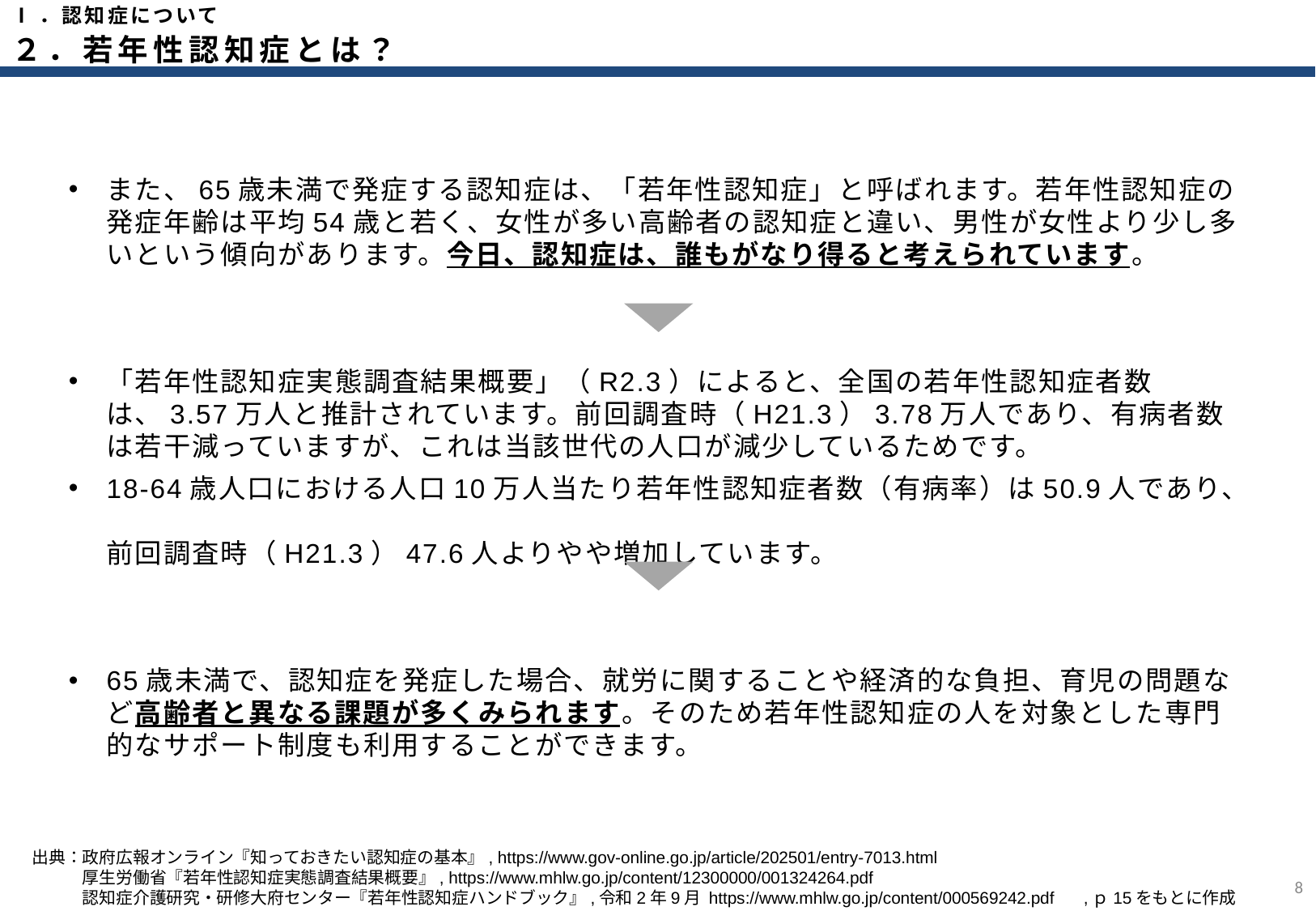

Ⅰ．認知症について
２．若年性認知症とは？
また、65歳未満で発症する認知症は、「若年性認知症」と呼ばれます。若年性認知症の発症年齢は平均54歳と若く、女性が多い高齢者の認知症と違い、男性が女性より少し多いという傾向があります。今日、認知症は、誰もがなり得ると考えられています。

「若年性認知症実態調査結果概要」（R2.3）によると、全国の若年性認知症者数は、3.57万人と推計されています。前回調査時（H21.3）3.78万人であり、有病者数は若干減っていますが、これは当該世代の人口が減少しているためです。
18-64歳人口における人口10万人当たり若年性認知症者数（有病率）は50.9人であり、
前回調査時（H21.3）47.6人よりやや増加しています。

65歳未満で、認知症を発症した場合、就労に関することや経済的な負担、育児の問題など高齢者と異なる課題が多くみられます。そのため若年性認知症の人を対象とした専門的なサポート制度も利用することができます。

出典：政府広報オンライン『知っておきたい認知症の基本』, https://www.gov-online.go.jp/article/202501/entry-7013.html
　　　厚生労働省『若年性認知症実態調査結果概要』, https://www.mhlw.go.jp/content/12300000/001324264.pdf
　　　認知症介護研究・研修大府センター『若年性認知症ハンドブック』,令和2年9月 https://www.mhlw.go.jp/content/000569242.pdf 　,ｐ15をもとに作成
8